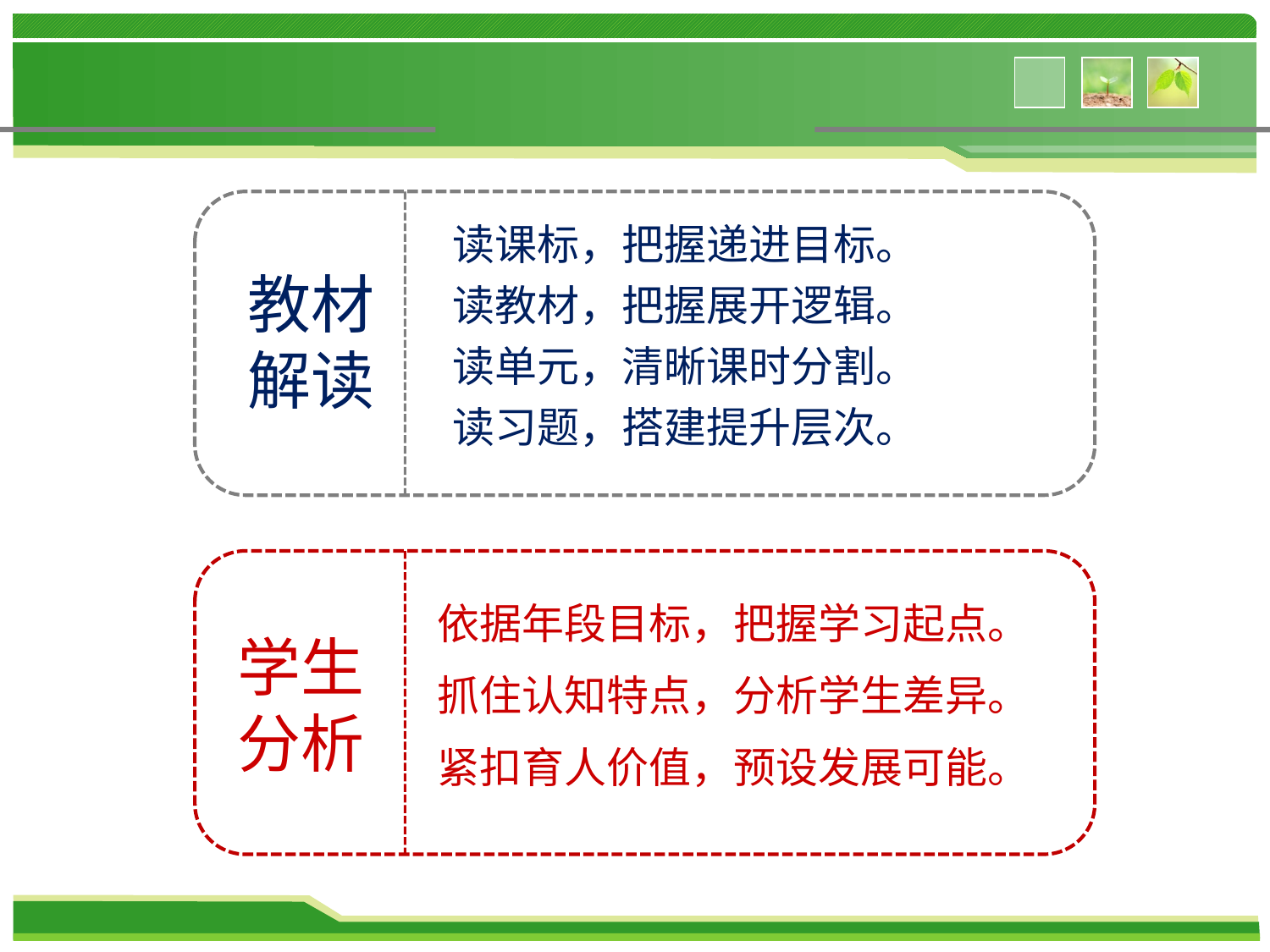

读课标，把握递进目标。
读教材，把握展开逻辑。
读单元，清晰课时分割。
读习题，搭建提升层次。
教材解读

依据年段目标，把握学习起点。
抓住认知特点，分析学生差异。
紧扣育人价值，预设发展可能。
学生分析